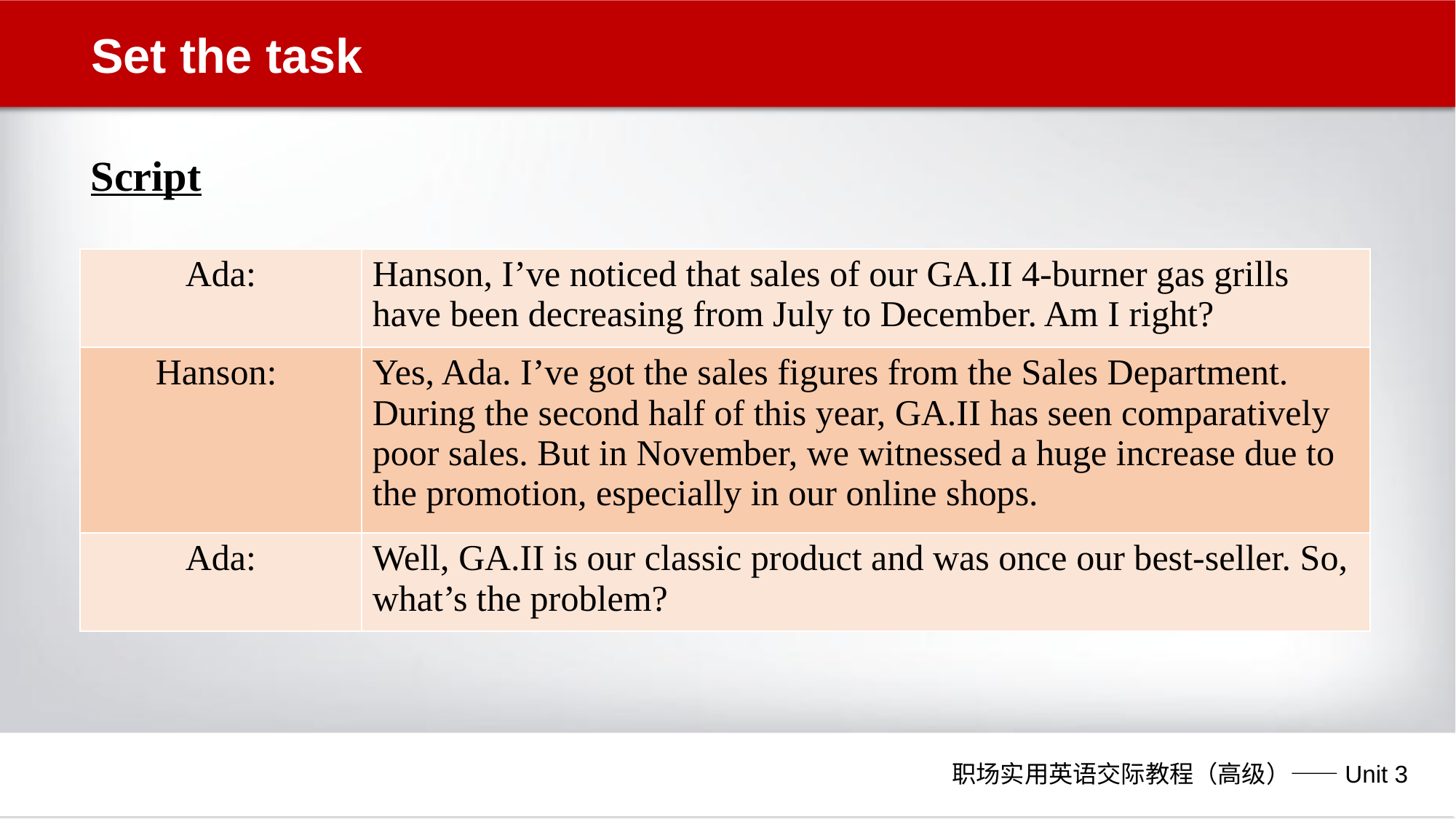

Set the task
Script
| Ada: | Hanson, I’ve noticed that sales of our GA.II 4-burner gas grills have been decreasing from July to December. Am I right? |
| --- | --- |
| Hanson: | Yes, Ada. I’ve got the sales figures from the Sales Department. During the second half of this year, GA.II has seen comparatively poor sales. But in November, we witnessed a huge increase due to the promotion, especially in our online shops. |
| Ada: | Well, GA.II is our classic product and was once our best-seller. So, what’s the problem? |
职场实用英语交际教程（高级）——Unit 3